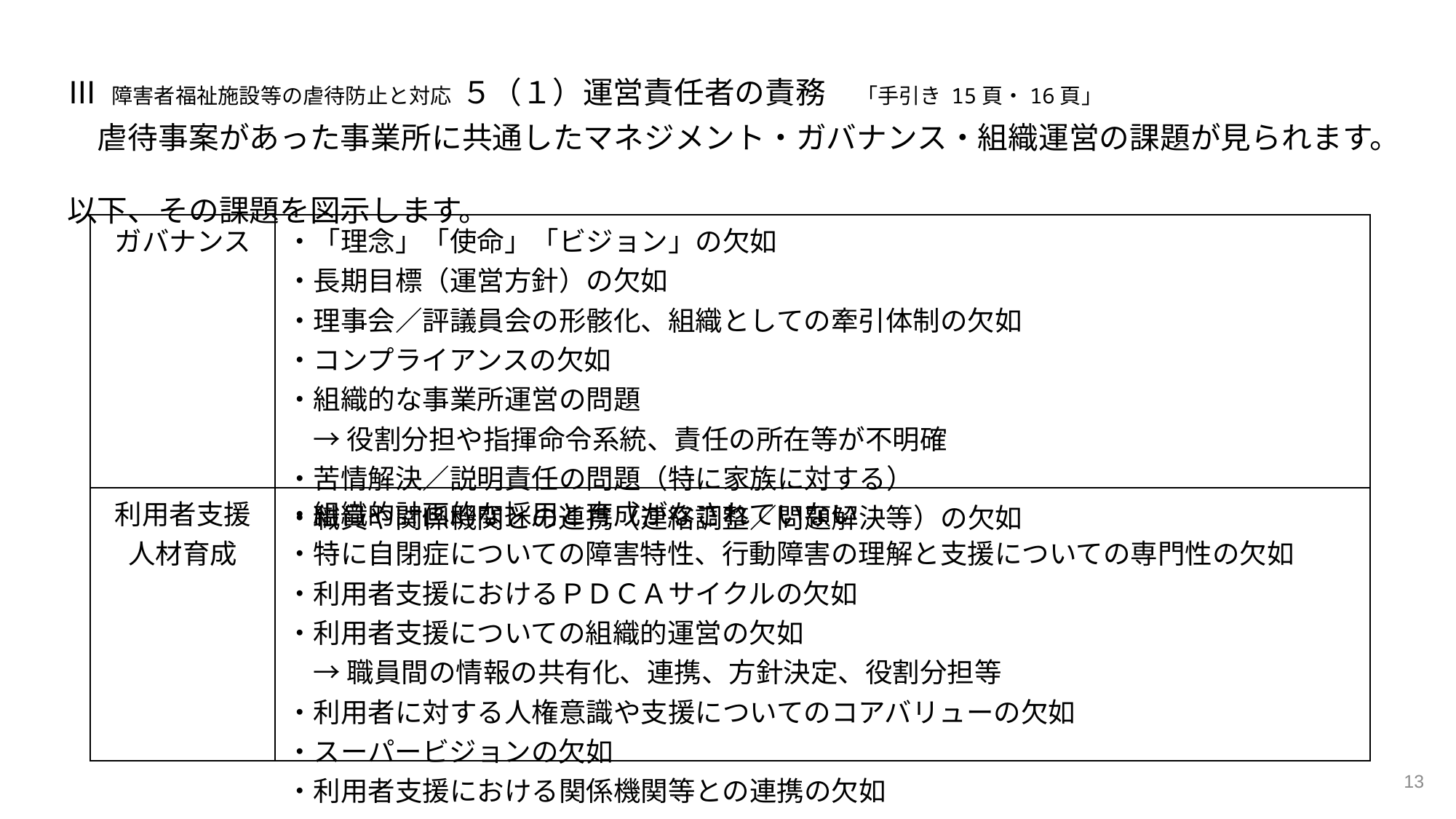

Ⅲ 障害者福祉施設等の虐待防止と対応  ５（１）運営責任者の責務　「手引き 15頁・16頁」

　虐待事案があった事業所に共通したマネジメント・ガバナンス・組織運営の課題が見られます。
以下、その課題を図示します。
| ガバナンス | ・「理念」「使命」「ビジョン」の欠如 ・長期目標（運営方針）の欠如 ・理事会／評議員会の形骸化、組織としての牽引体制の欠如 ・コンプライアンスの欠如 ・組織的な事業所運営の問題 　→ 役割分担や指揮命令系統、責任の所在等が不明確 ・苦情解決／説明責任の問題（特に家族に対する） ・職員や関係機関との連携（連絡調整／問題解決等）の欠如 |
| --- | --- |
| 利用者支援 人材育成 | ・組織的計画的な採用と育成がなされていない ・特に自閉症についての障害特性、行動障害の理解と支援についての専門性の欠如 ・利用者支援におけるＰＤＣＡサイクルの欠如 ・利用者支援についての組織的運営の欠如 　→ 職員間の情報の共有化、連携、方針決定、役割分担等 ・利用者に対する人権意識や支援についてのコアバリューの欠如 ・スーパービジョンの欠如 ・利用者支援における関係機関等との連携の欠如 |
13